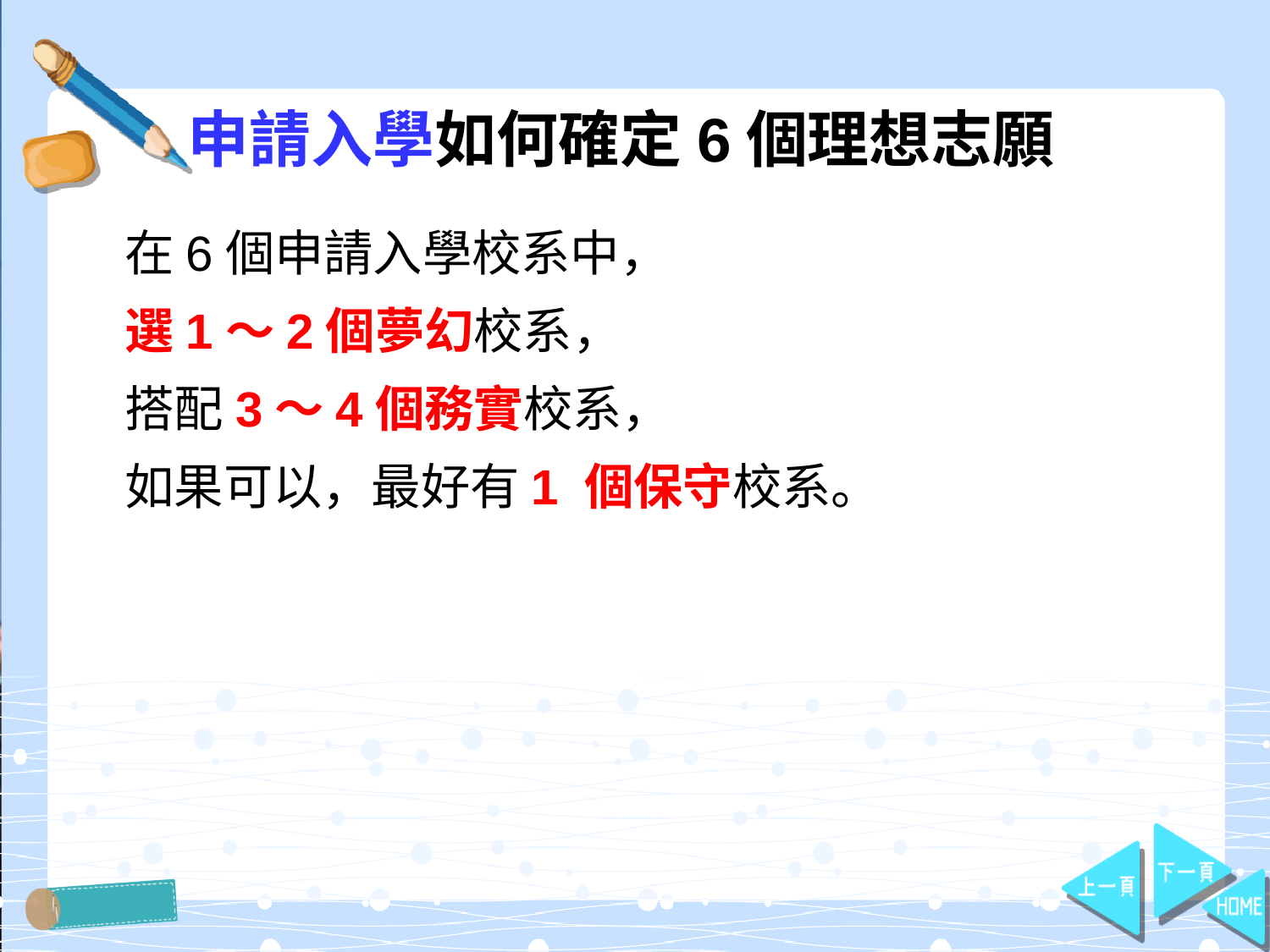

# 申請入學如何確定6個理想志願
在6個申請入學校系中，
選1～2個夢幻校系，
搭配3～4個務實校系，
如果可以，最好有1 個保守校系。